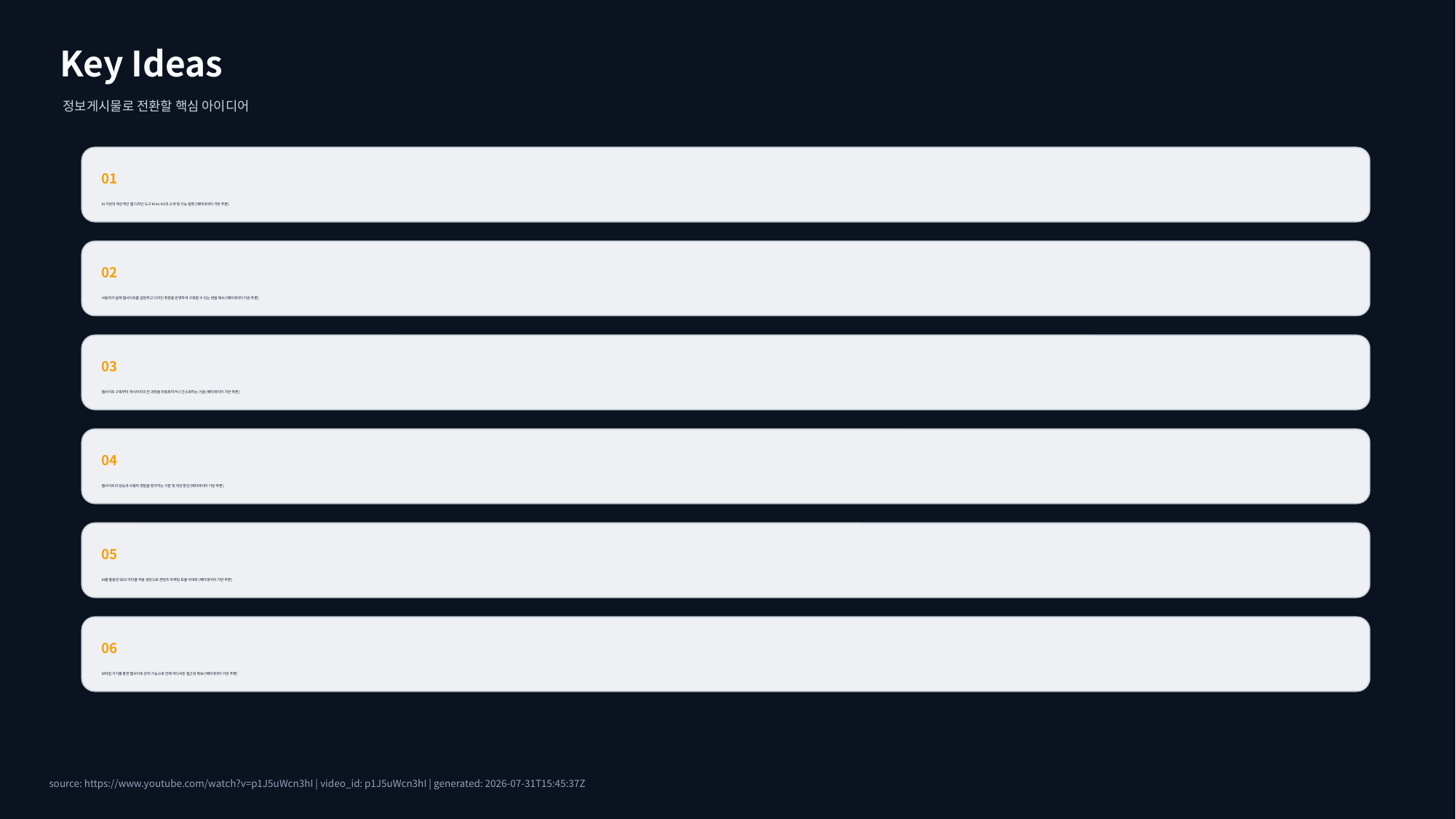

Key Ideas
정보게시물로 전환할 핵심 아이디어

01
AI 기반의 혁신적인 웹 디자인 도구 Kimi K3의 소개 및 기능 설명 (메타데이터 기반 추론)

02
사용자가 쉽게 웹사이트를 설정하고 디자인 취향을 반영하여 구축할 수 있는 방법 제시 (메타데이터 기반 추론)

03
웹사이트 구축부터 게시까지의 전 과정을 자동화하거나 간소화하는 기술 (메타데이터 기반 추론)

04
웹사이트의 성능과 사용자 경험을 평가하는 기준 및 개선 방안 (메타데이터 기반 추론)

05
AI를 활용한 SEO 아티클 자동 생성으로 콘텐츠 마케팅 효율 극대화 (메타데이터 기반 추론)

06
모바일 기기를 통한 웹사이트 관리 기능으로 언제 어디서든 접근성 확보 (메타데이터 기반 추론)
source: https://www.youtube.com/watch?v=p1J5uWcn3hI | video_id: p1J5uWcn3hI | generated: 2026-07-31T15:45:37Z